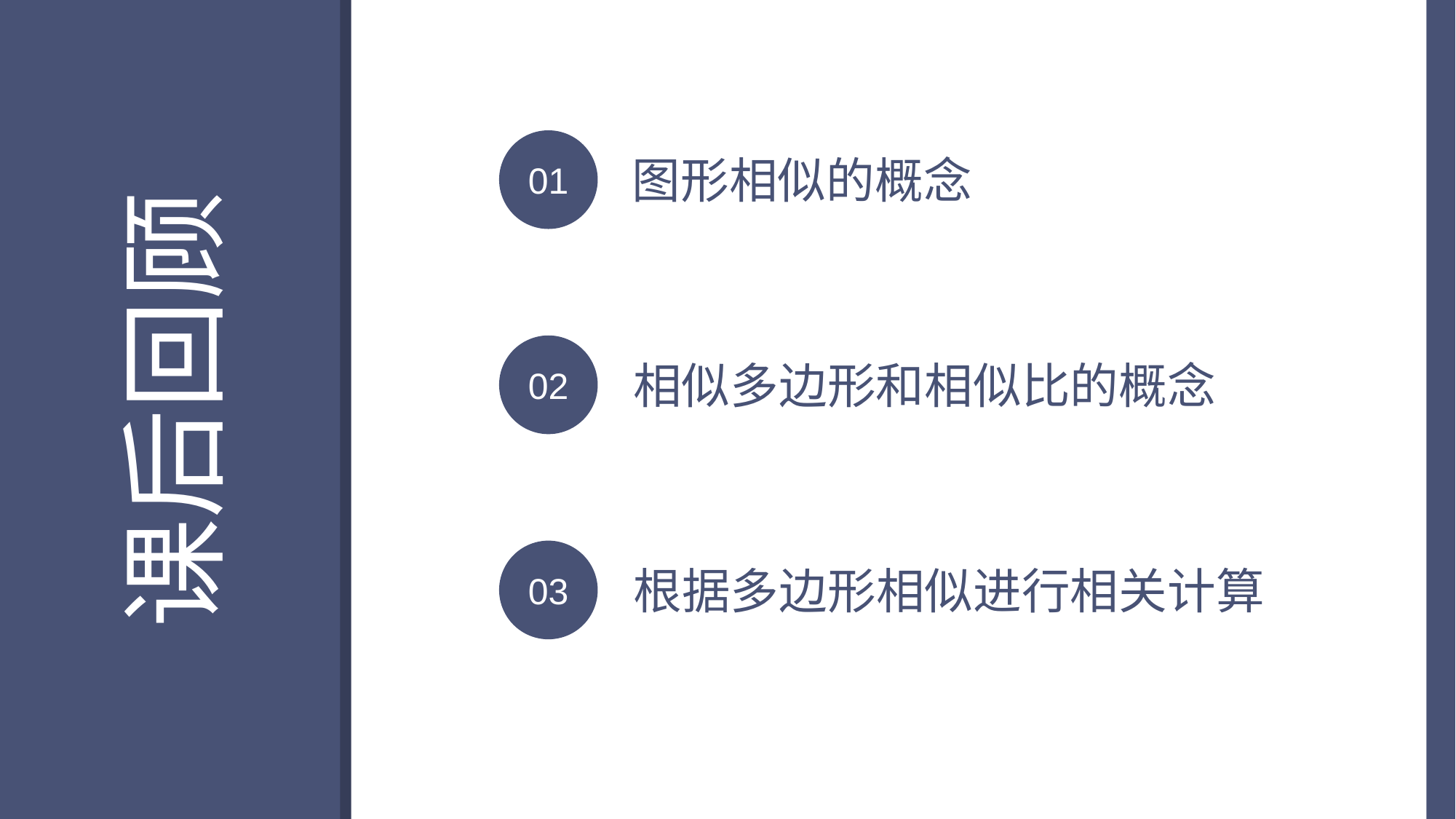

BY YUSHEN
01
图形相似的概念
02
相似多边形和相似比的概念
课后回顾
03
根据多边形相似进行相关计算